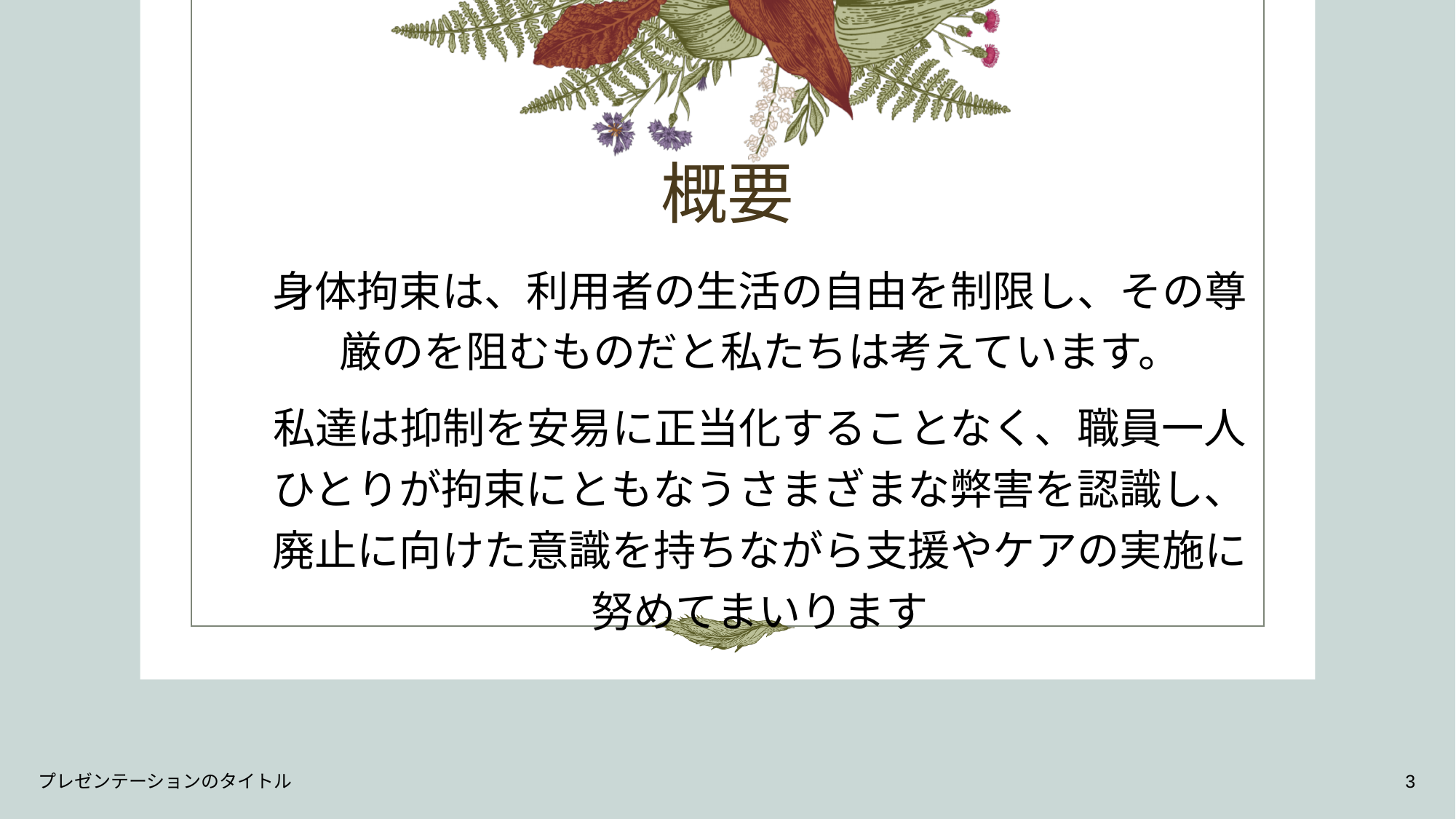

# 概要
身体拘束は、利用者の生活の自由を制限し、その尊厳のを阻むものだと私たちは考えています。
私達は抑制を安易に正当化することなく、職員一人ひとりが拘束にともなうさまざまな弊害を認識し、廃止に向けた意識を持ちながら支援やケアの実施に努めてまいります
プレゼンテーションのタイトル
3